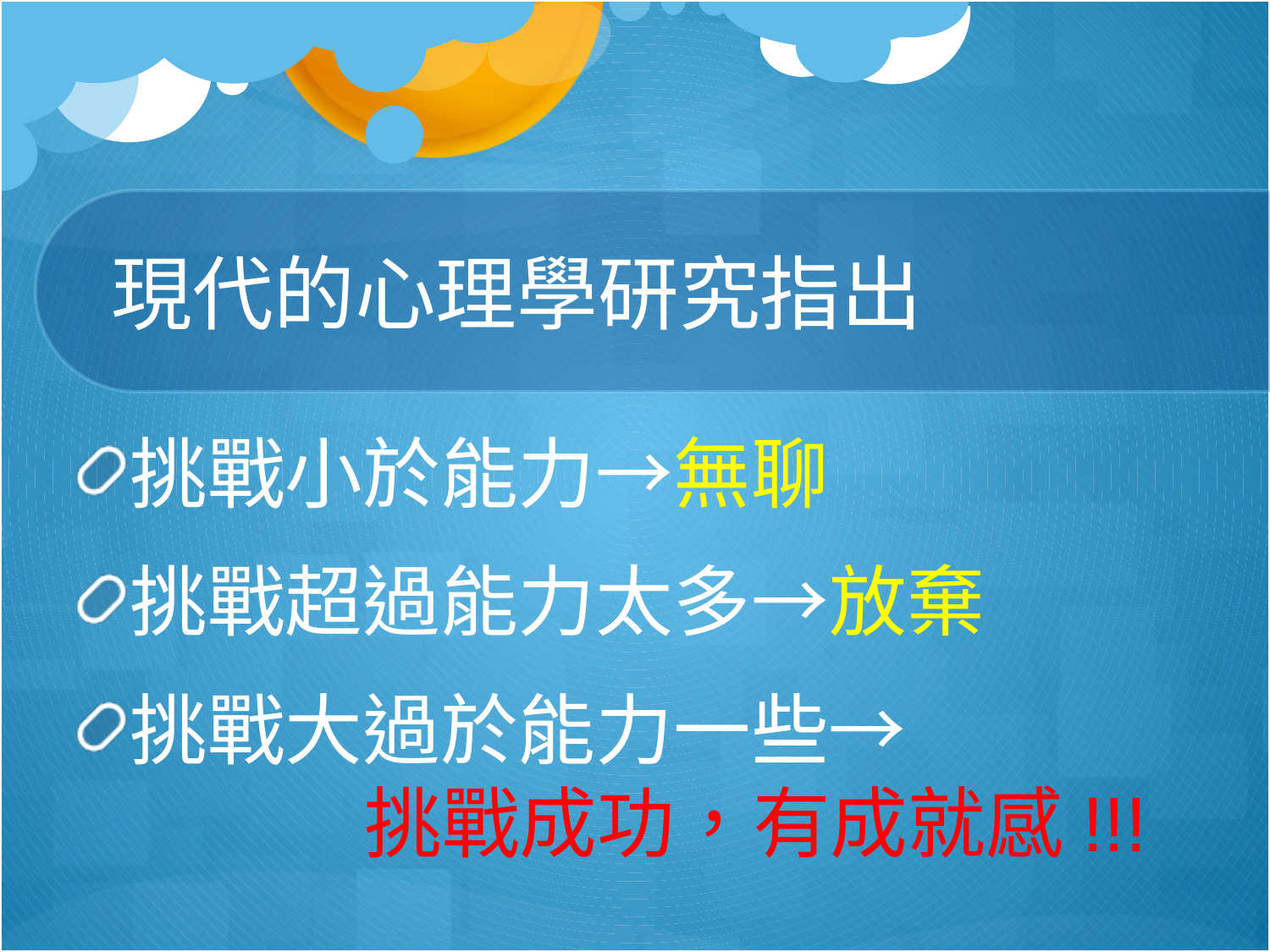

# 現代的心理學研究指出
挑戰小於能力→無聊
挑戰超過能力太多→放棄
挑戰大過於能力一些→
              挑戰成功，有成就感!!!